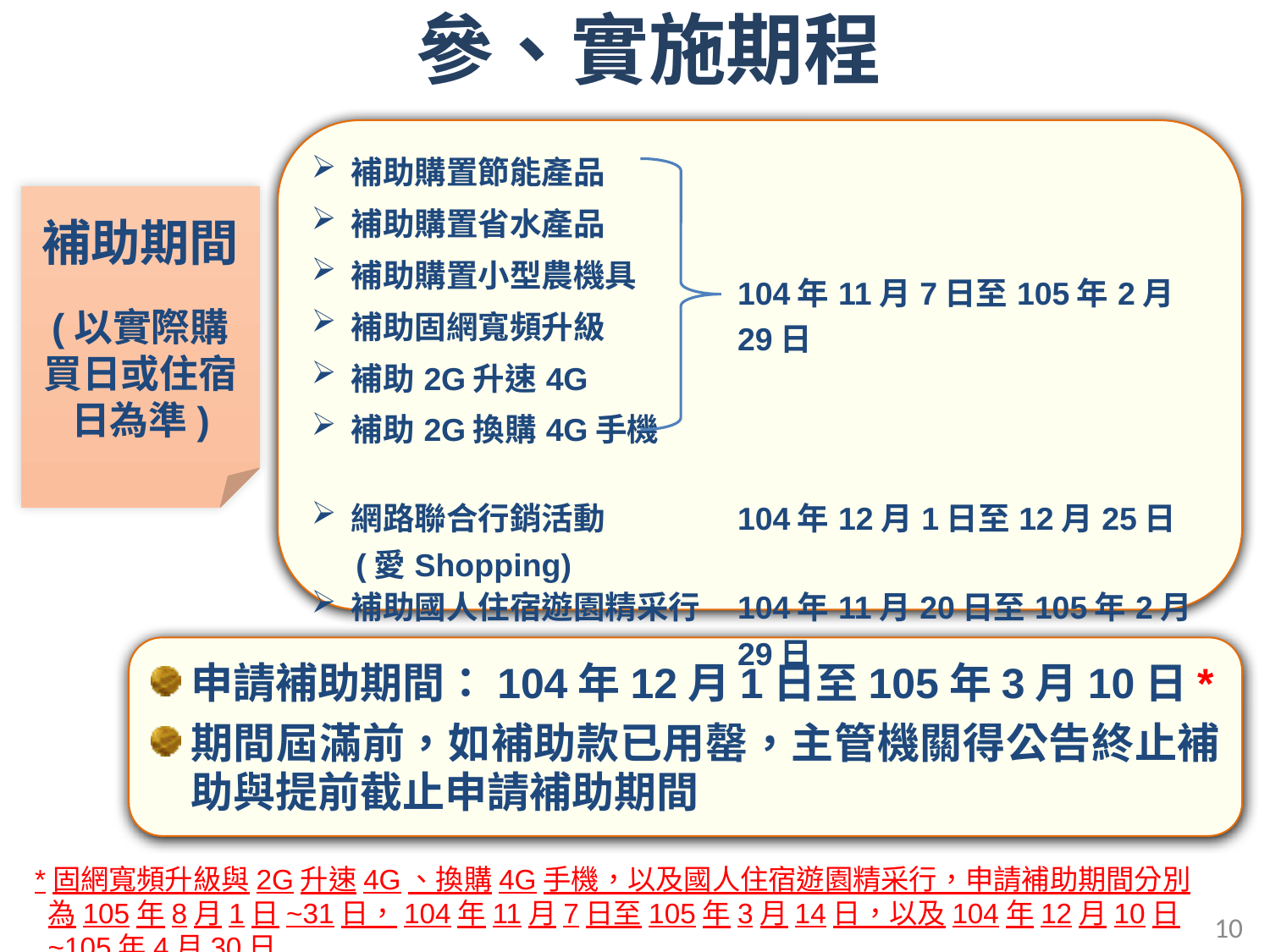

參、實施期程

| 補助購置節能產品 | 104年11月7日至105年2月29日 |
| --- | --- |
| 補助購置省水產品 |  |
| 補助購置小型農機具 |  |
| 補助固網寬頻升級 |  |
| 補助2G升速4G |  |
| 補助2G換購4G手機 |  |
| 網路聯合行銷活動 (愛Shopping) | 104年12月1日至12月25日 |
| 補助國人住宿遊園精采行 | 104年11月20日至105年2月29日 |

補助期間
(以實際購買日或住宿日為準)
申請補助期間：104年12月1日至105年3月10日*
期間屆滿前，如補助款已用罄，主管機關得公告終止補助與提前截止申請補助期間
*固網寬頻升級與2G升速4G、換購4G手機，以及國人住宿遊園精采行，申請補助期間分別為105年8月1日~31日，104年11月7日至105年3月14日，以及104年12月10日~105年4月30日
10